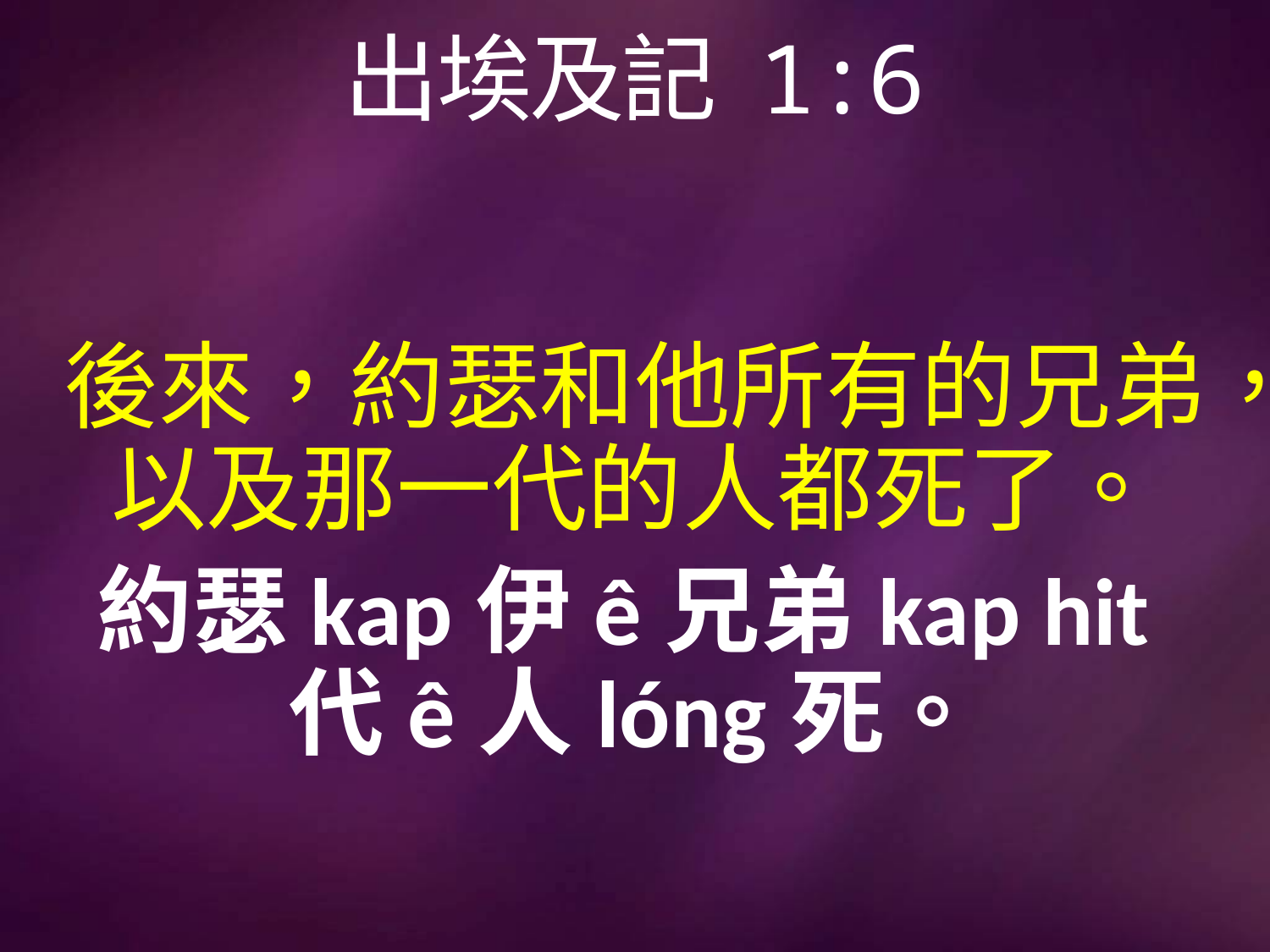

# 出埃及記 1:6
後來，約瑟和他所有的兄弟，以及那一代的人都死了。
約瑟kap伊ê兄弟kap hit代ê人lóng死。